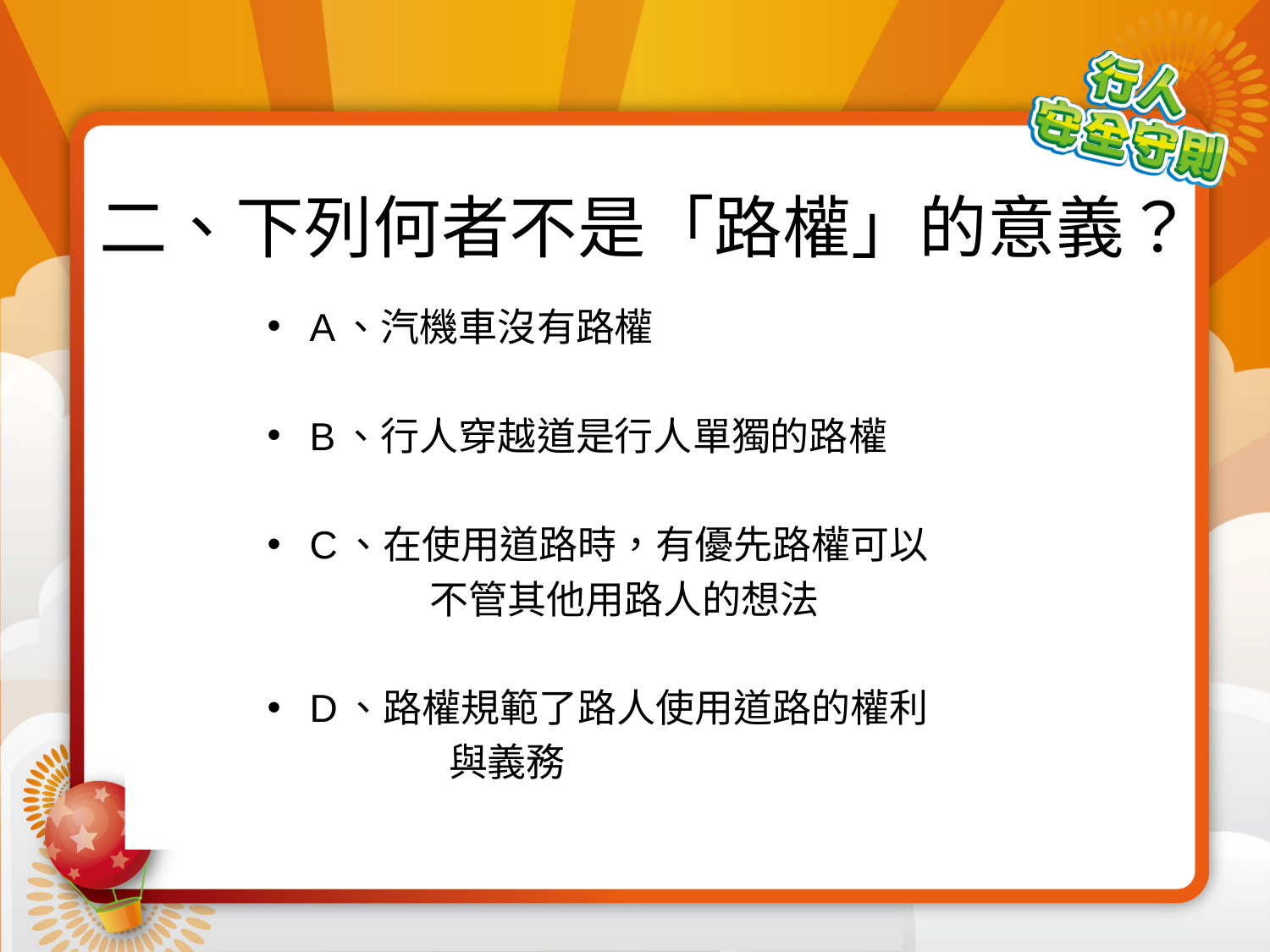

# 二、下列何者不是「路權」的意義？
A、汽機車沒有路權

B、行人穿越道是行人單獨的路權

C、在使用道路時，有優先路權可以
        不管其他用路人的想法

D、路權規範了路人使用道路的權利
         與義務
☺